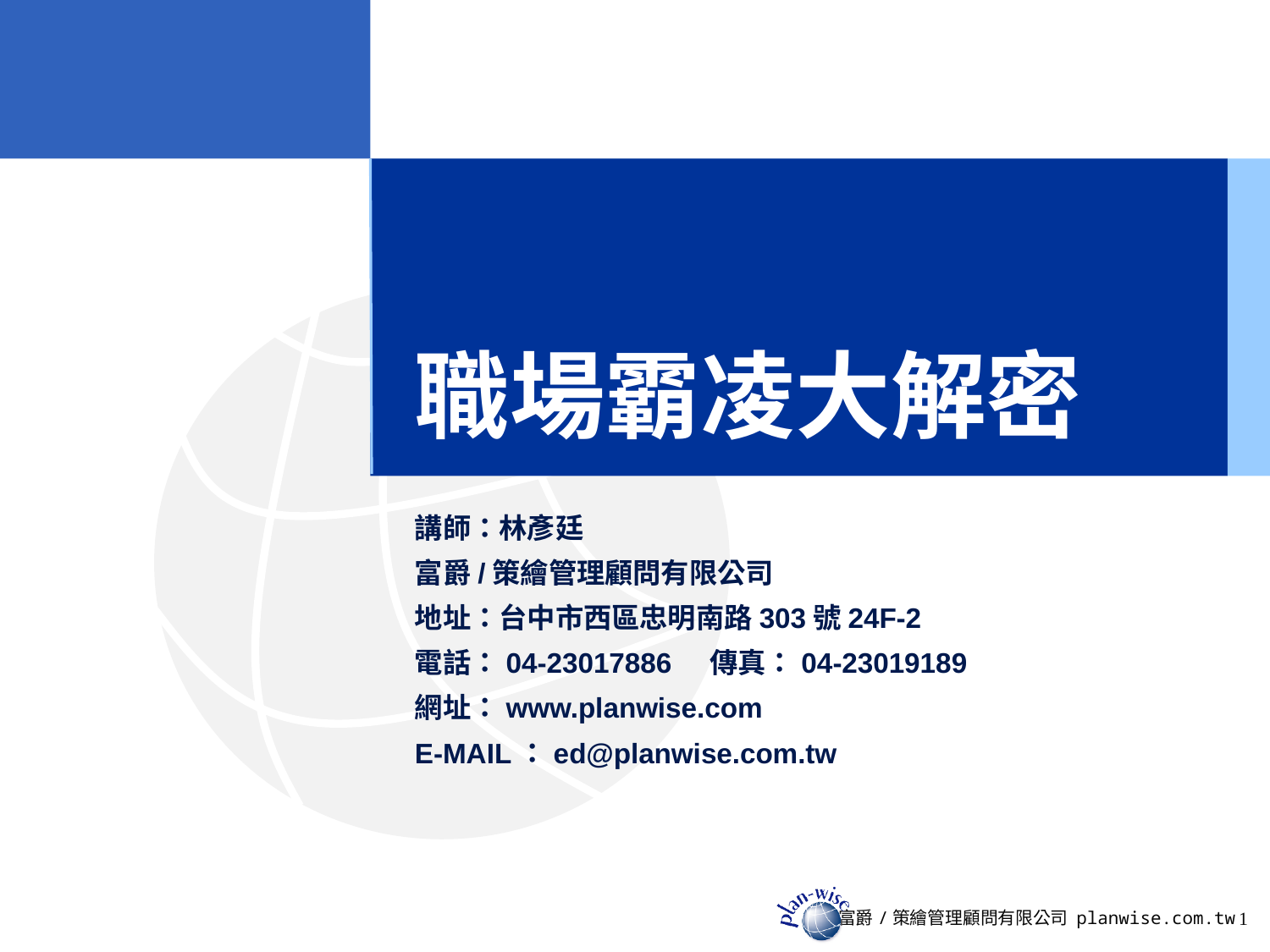

# 職場霸凌大解密
講師：林彥廷

富爵/策繪管理顧問有限公司

地址：台中市西區忠明南路303號24F-2

電話：04-23017886    傳真：04-23019189

網址：www.planwise.com

E-MAIL：ed@planwise.com.tw
1